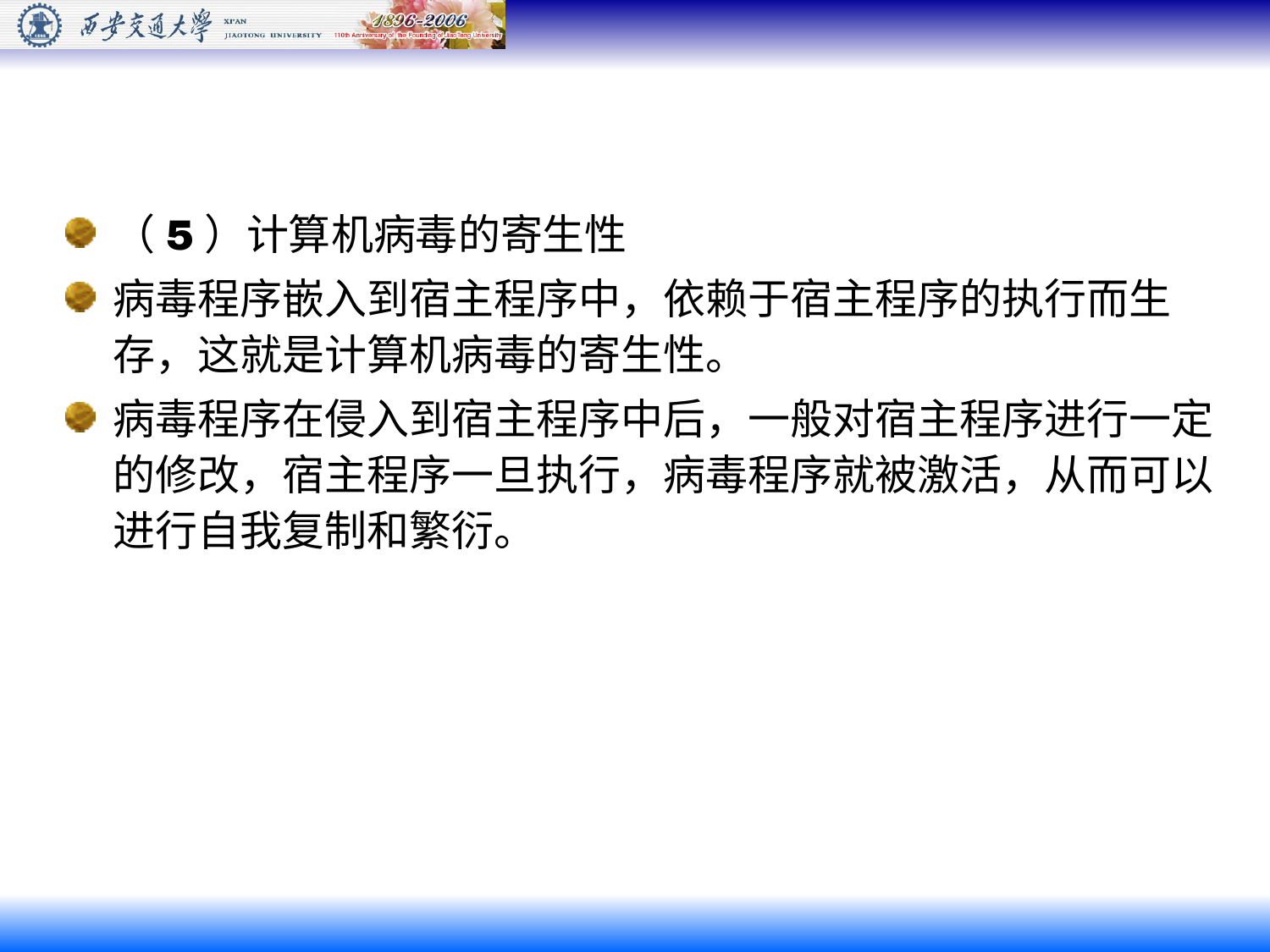

#
（5）计算机病毒的寄生性
病毒程序嵌入到宿主程序中，依赖于宿主程序的执行而生存，这就是计算机病毒的寄生性。
病毒程序在侵入到宿主程序中后，一般对宿主程序进行一定的修改，宿主程序一旦执行，病毒程序就被激活，从而可以进行自我复制和繁衍。

26